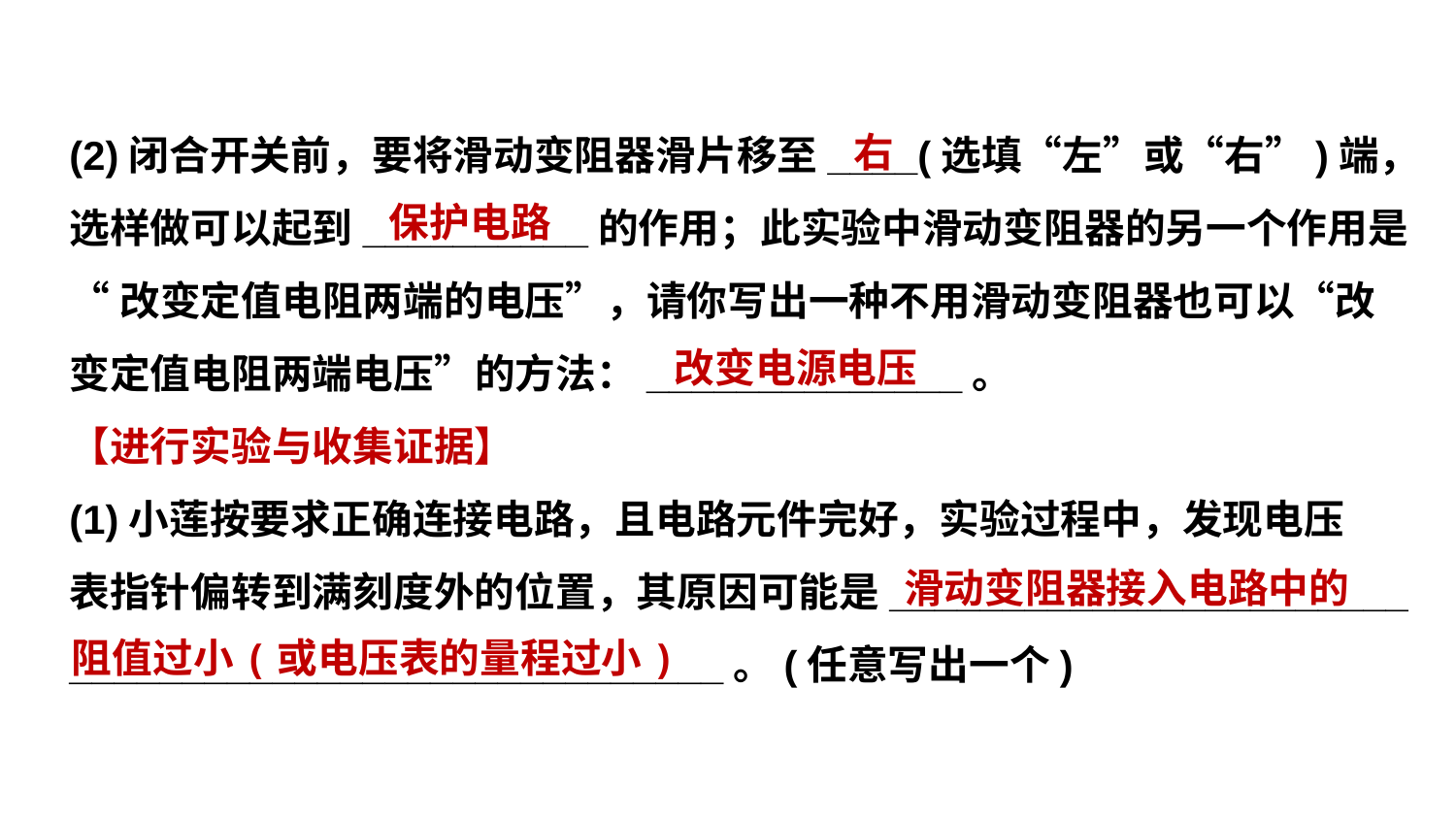

右
(2)闭合开关前，要将滑动变阻器滑片移至____(选填“左”或“右”)端，
选样做可以起到__________的作用；此实验中滑动变阻器的另一个作用是
“改变定值电阻两端的电压”，请你写出一种不用滑动变阻器也可以“改
变定值电阻两端电压”的方法：______________。
【进行实验与收集证据】
(1)小莲按要求正确连接电路，且电路元件完好，实验过程中，发现电压
表指针偏转到满刻度外的位置，其原因可能是_______________________
_____________________________。(任意写出一个)
保护电路
改变电源电压
滑动变阻器接入电路中的
阻值过小(或电压表的量程过小)